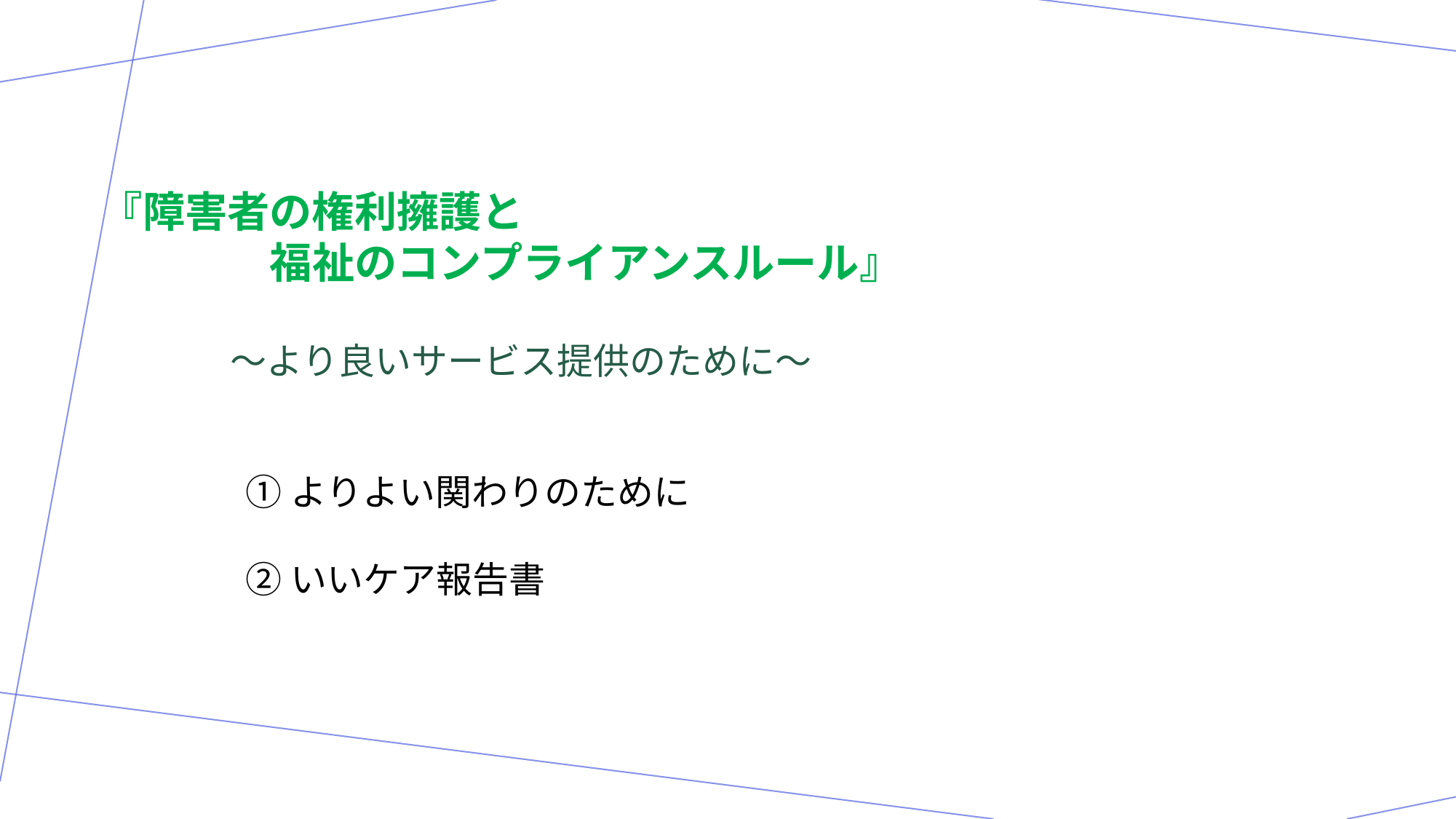

『障害者の権利擁護と
　　　　福祉のコンプライアンスルール』

～より良いサービス提供のために～

　　　　➀ よりよい関わりのために

　　　　② いいケア報告書